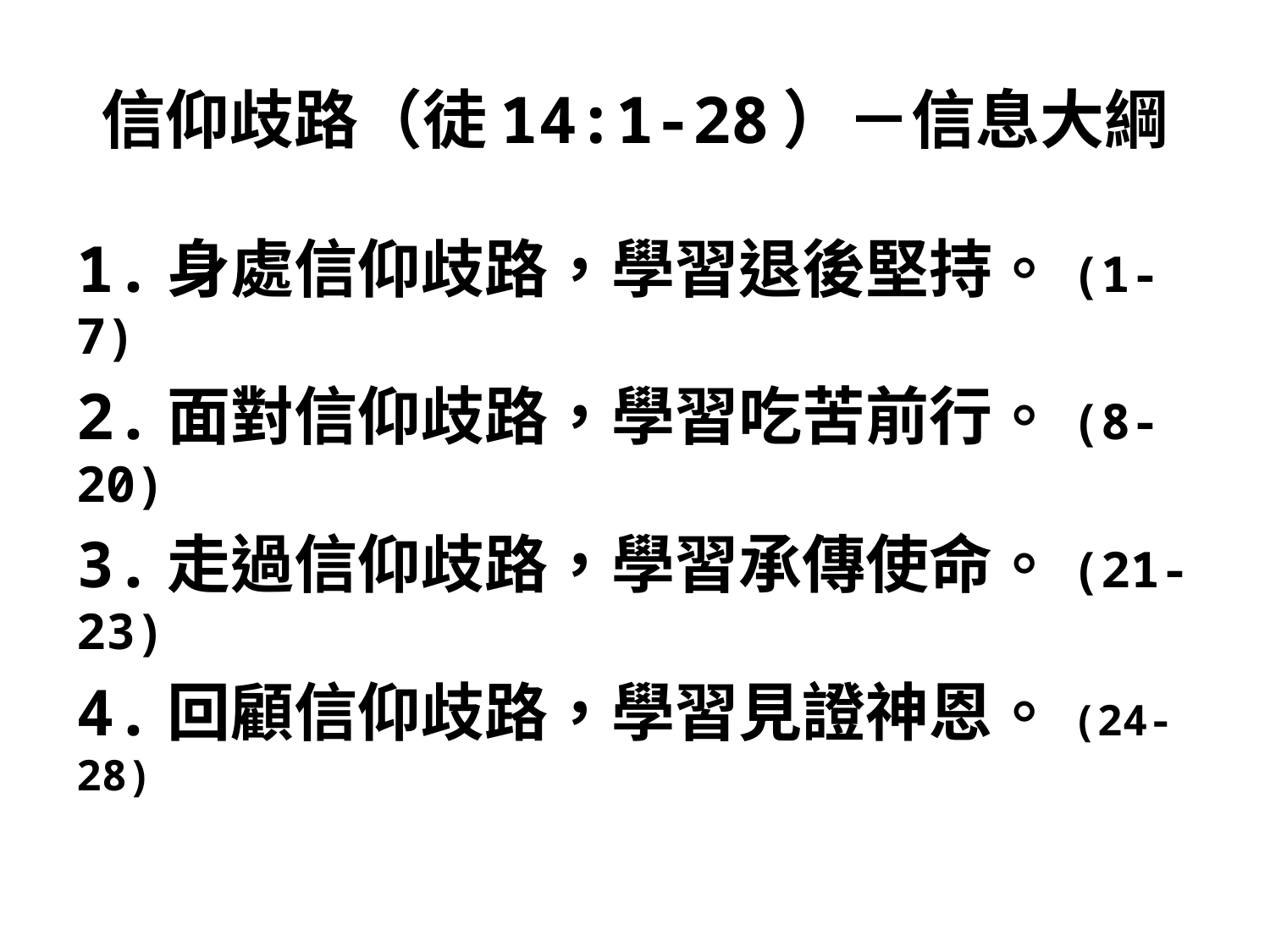

# 信仰歧路（徒14:1-28）－信息大綱
1.身處信仰歧路，學習退後堅持。(1-7)
2.面對信仰歧路，學習吃苦前行。(8-20)
3.走過信仰歧路，學習承傳使命。(21-23)
4.回顧信仰歧路，學習見證神恩。(24-28)